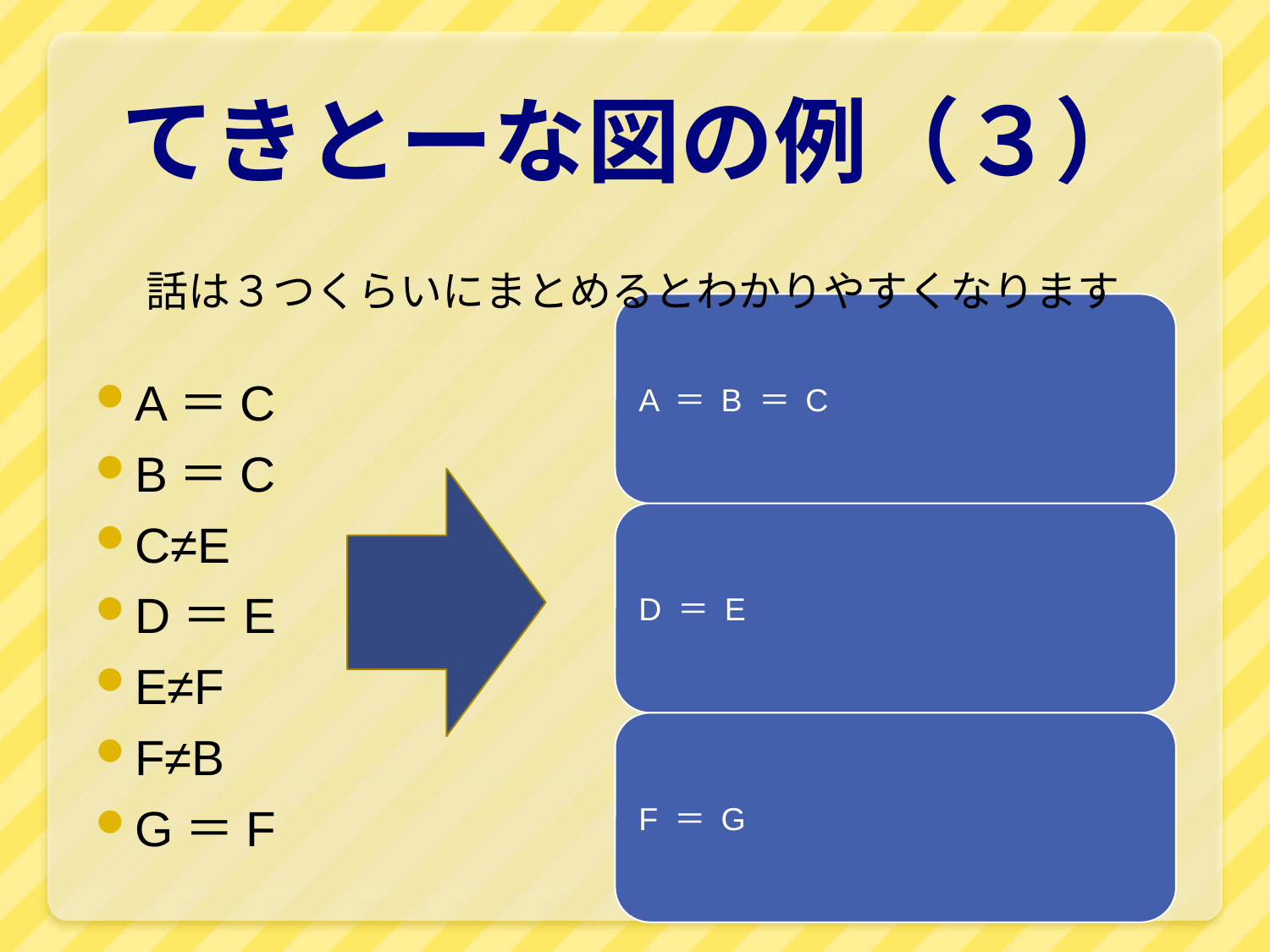

# てきとーな図の例（３）
話は３つくらいにまとめるとわかりやすくなります
A＝C
B＝C
C≠E
D＝E
E≠F
F≠B
G＝F
A ＝ B ＝ C
D ＝ E
F ＝ G